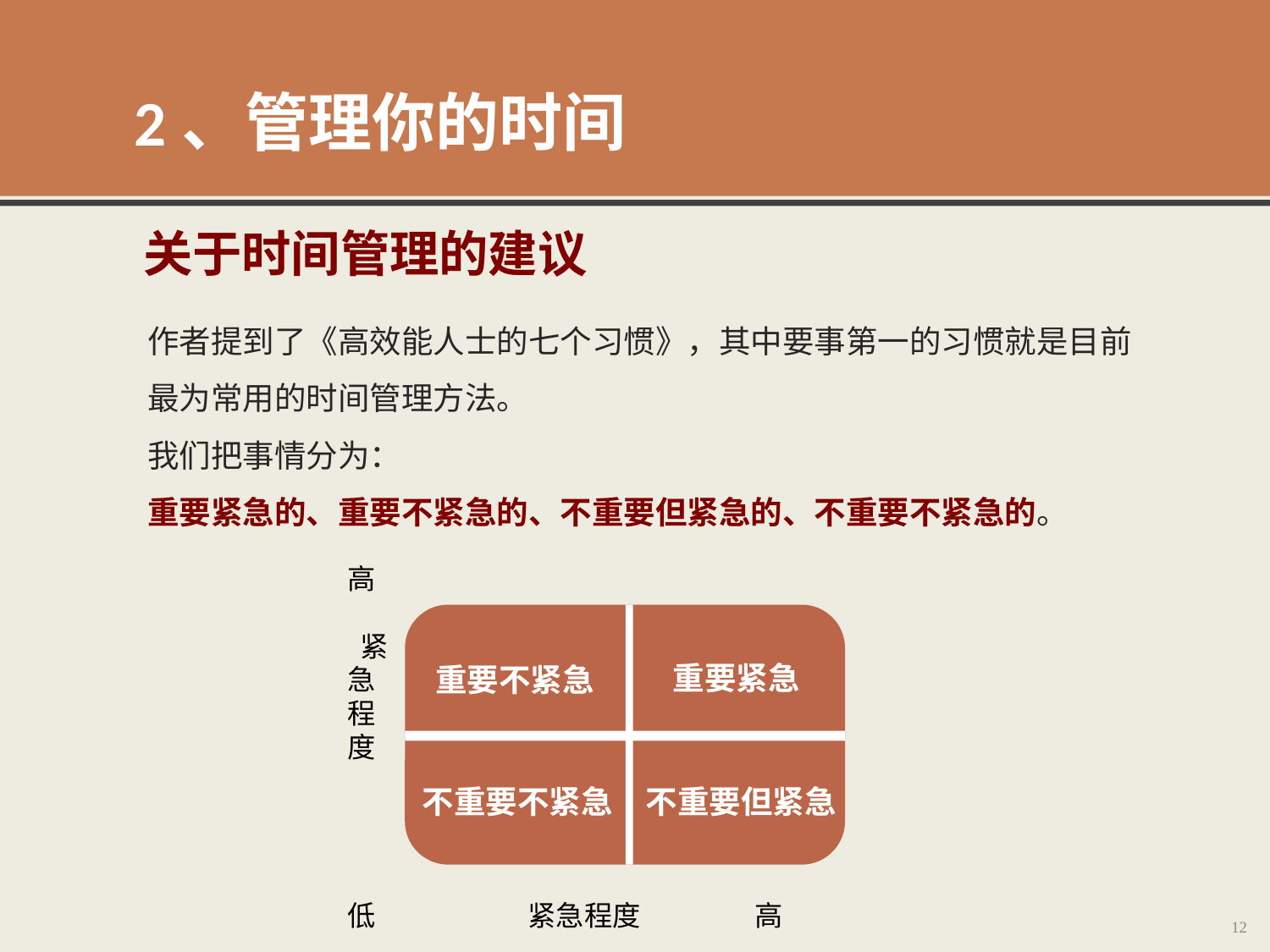

2、管理你的时间

关于时间管理的建议
作者提到了《高效能人士的七个习惯》，其中要事第一的习惯就是目前最为常用的时间管理方法。
我们把事情分为：
重要紧急的、重要不紧急的、不重要但紧急的、不重要不紧急的。
高

 紧急程度

重要紧急
重要不紧急

不重要不紧急
不重要但紧急
低                        紧急程度                  高
12